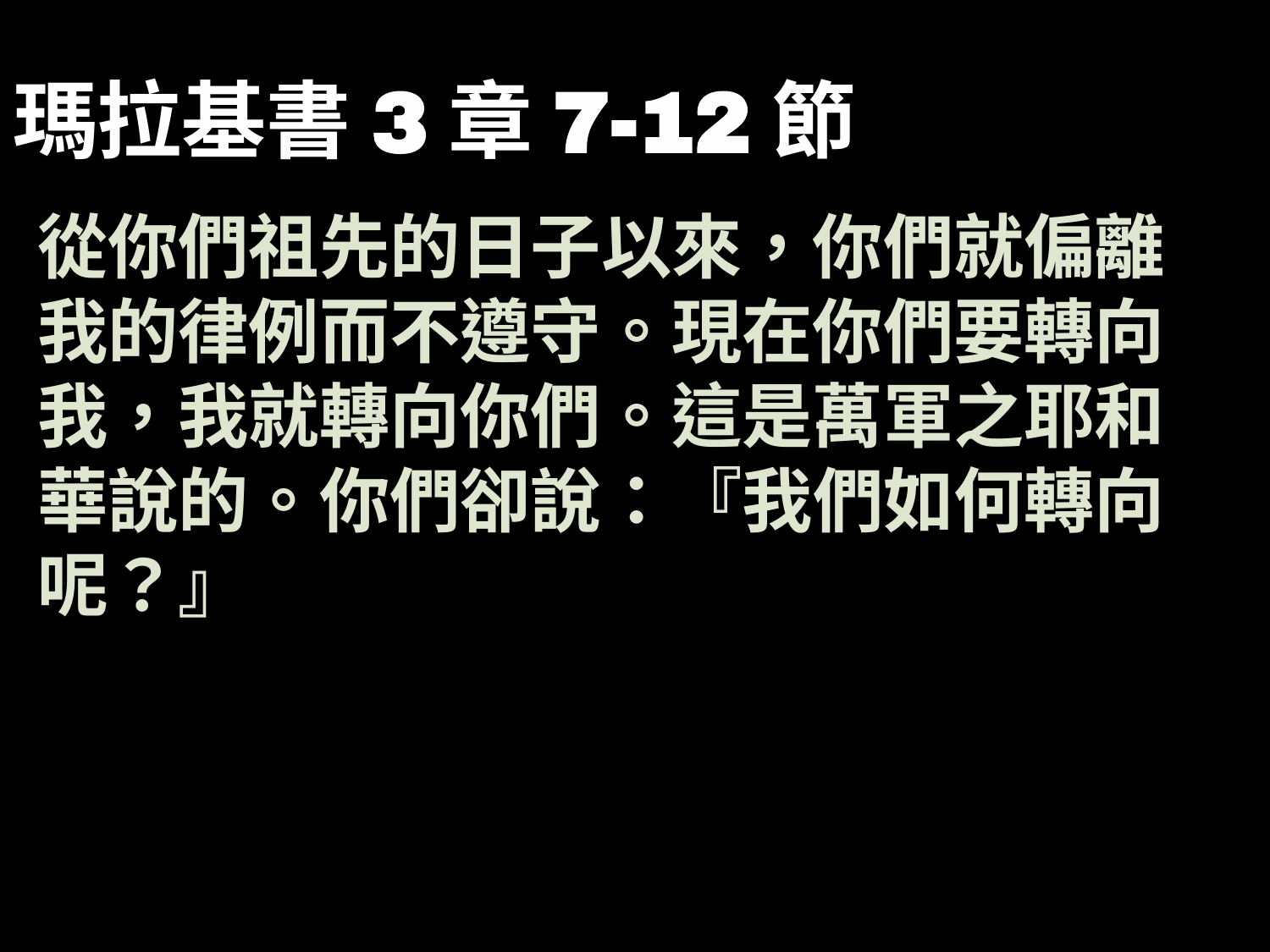

# 瑪拉基書3章7-12節
從你們祖先的日子以來，你們就偏離我的律例而不遵守。現在你們要轉向我，我就轉向你們。這是萬軍之耶和華說的。你們卻說：『我們如何轉向呢？』